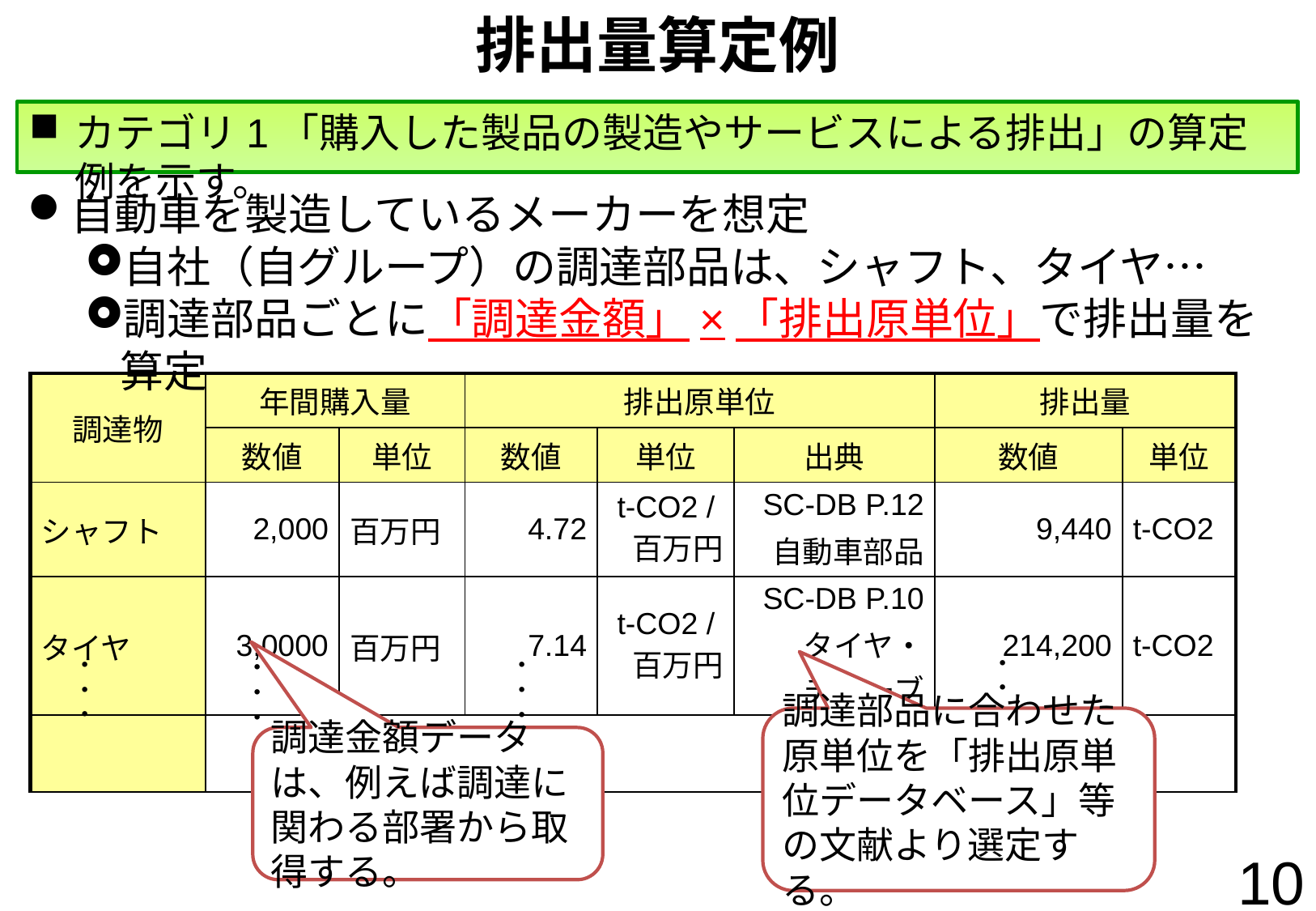

# 排出量算定例
カテゴリ1「購入した製品の製造やサービスによる排出」の算定例を示す。
自動車を製造しているメーカーを想定
自社（自グループ）の調達部品は、シャフト、タイヤ…
調達部品ごとに「調達金額」×「排出原単位」で排出量を算定
| 調達物 | 年間購入量 |  | 排出原単位 |  |  | 排出量 |  |
| --- | --- | --- | --- | --- | --- | --- | --- |
|  | 数値 | 単位 | 数値 | 単位 | 出典 | 数値 | 単位 |
| シャフト | 2,000 | 百万円 | 4.72 | t-CO2 / 百万円 | SC-DB P.12 自動車部品 | 9,440 | t-CO2 |
| タイヤ | 3,0000 | 百万円 | 7.14 | t-CO2 / 百万円 | SC-DB P.10 タイヤ・チューブ | 214,200 | t-CO2 |
|  |  |  |  |  |  |  |  |
・・・
・・・
・・・
・・・
調達部品に合わせた原単位を「排出原単位データベース」等の文献より選定する。
調達金額データは、例えば調達に関わる部署から取得する。
10